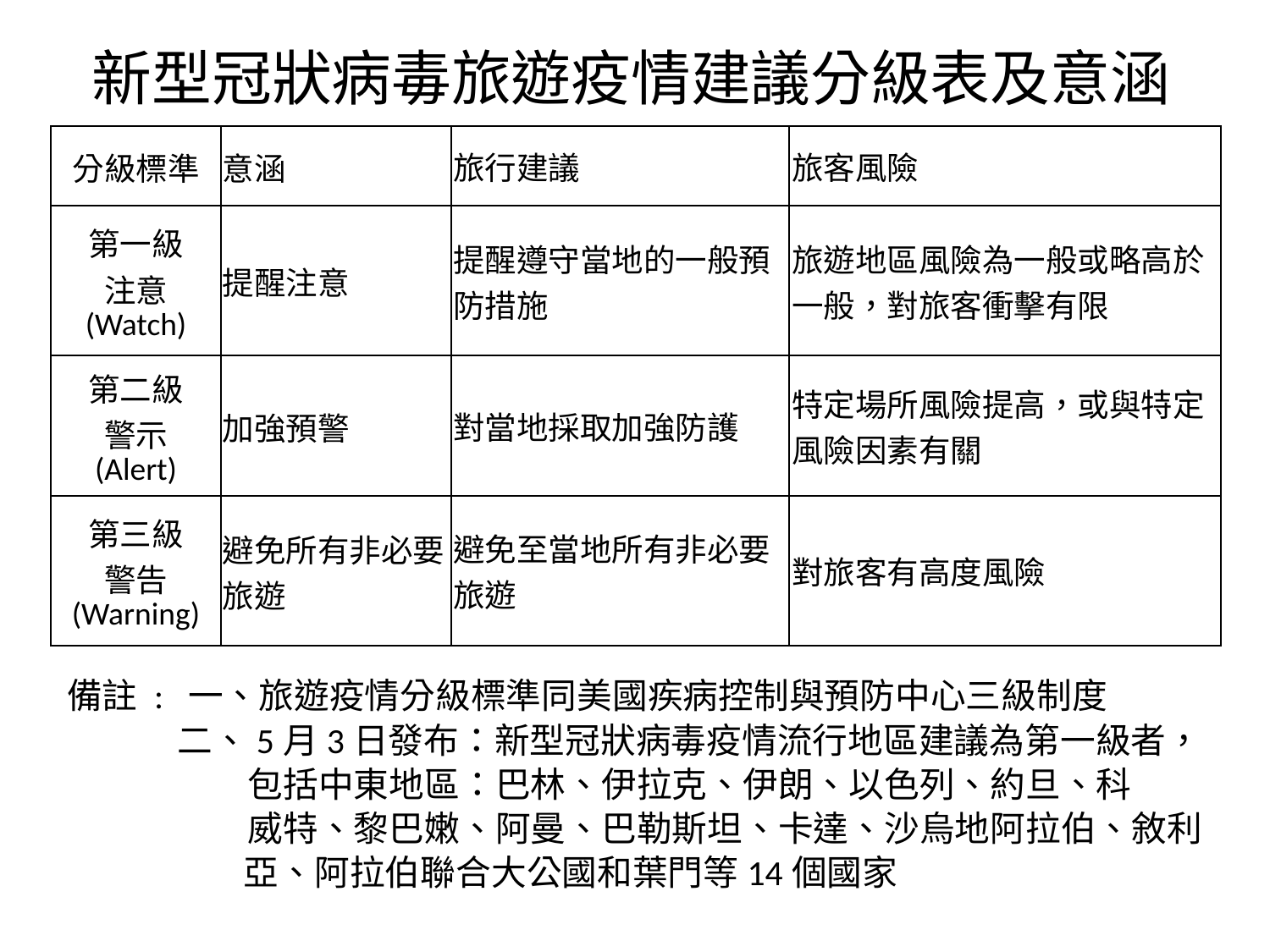

# 新型冠狀病毒旅遊疫情建議分級表及意涵
| 分級標準 | 意涵 | 旅行建議 | 旅客風險 |
| --- | --- | --- | --- |
| 第一級 注意 (Watch) | 提醒注意 | 提醒遵守當地的一般預防措施 | 旅遊地區風險為一般或略高於一般，對旅客衝擊有限 |
| 第二級 警示 (Alert) | 加強預警 | 對當地採取加強防護 | 特定場所風險提高，或與特定風險因素有關 |
| 第三級 警告 (Warning) | 避免所有非必要旅遊 | 避免至當地所有非必要旅遊 | 對旅客有高度風險 |
備註 :  一、旅遊疫情分級標準同美國疾病控制與預防中心三級制度
             二、5月3日發布：新型冠狀病毒疫情流行地區建議為第一級者，
                      包括中東地區：巴林、伊拉克、伊朗、以色列、約旦、科
                      威特、黎巴嫩、阿曼、巴勒斯坦、卡達、沙烏地阿拉伯、敘利
　　　　　亞、阿拉伯聯合大公國和葉門等14個國家